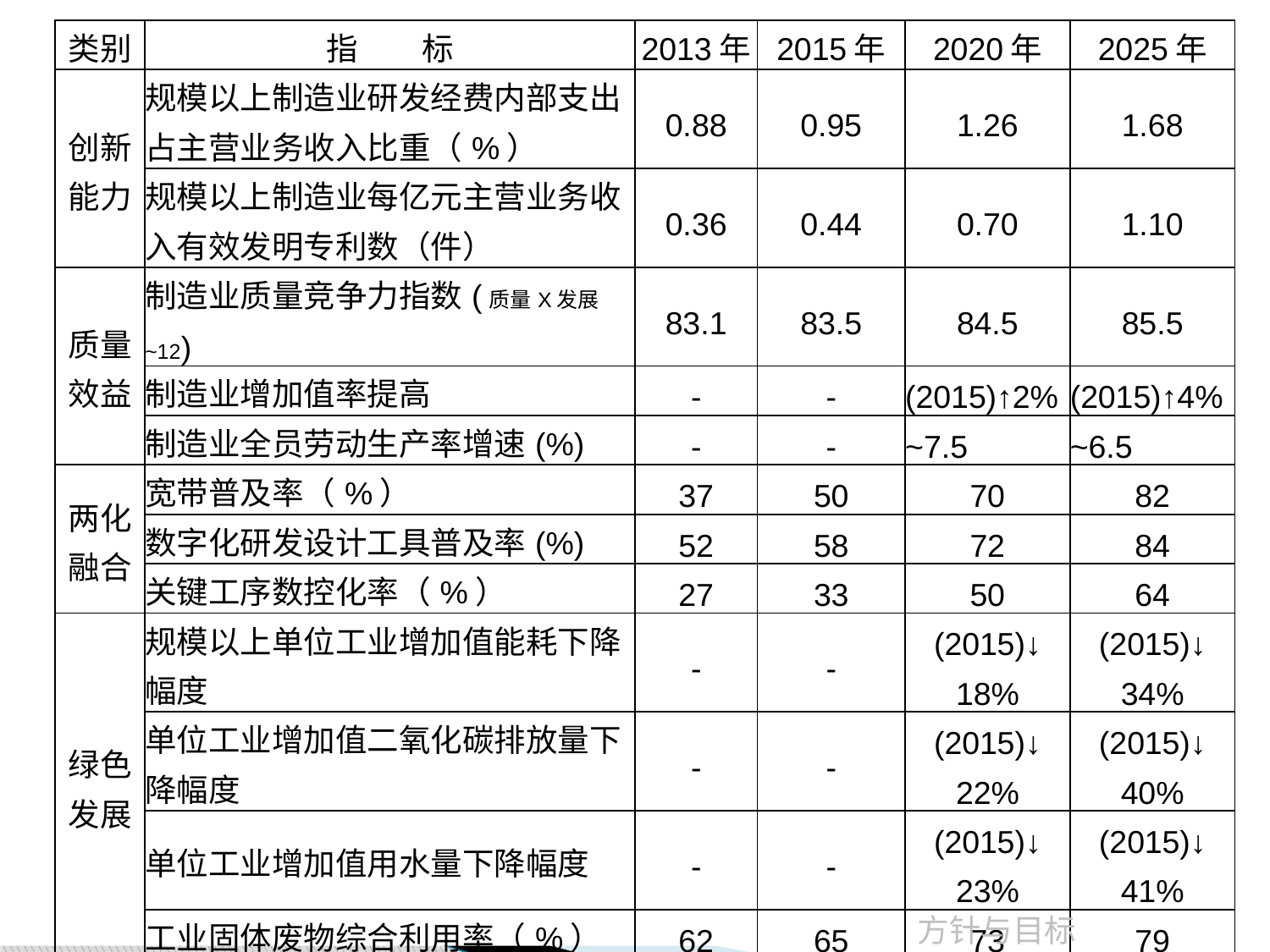

| 类别 | 指　　标 | 2013年 | 2015年 | 2020年 | 2025年 |
| --- | --- | --- | --- | --- | --- |
| 创新能力 | 规模以上制造业研发经费内部支出占主营业务收入比重（%） | 0.88 | 0.95 | 1.26 | 1.68 |
|  | 规模以上制造业每亿元主营业务收入有效发明专利数（件） | 0.36 | 0.44 | 0.70 | 1.10 |
| 质量效益 | 制造业质量竞争力指数(质量X发展~12) | 83.1 | 83.5 | 84.5 | 85.5 |
|  | 制造业增加值率提高 | - | - | (2015)↑2% | (2015)↑4% |
|  | 制造业全员劳动生产率增速(%) | - | - | ~7.5 | ~6.5 |
| 两化融合 | 宽带普及率（%） | 37 | 50 | 70 | 82 |
|  | 数字化研发设计工具普及率(%) | 52 | 58 | 72 | 84 |
|  | 关键工序数控化率（%） | 27 | 33 | 50 | 64 |
| 绿色发展 | 规模以上单位工业增加值能耗下降幅度 | - | - | (2015)↓ 18% | (2015)↓ 34% |
|  | 单位工业增加值二氧化碳排放量下降幅度 | - | - | (2015)↓ 22% | (2015)↓ 40% |
|  | 单位工业增加值用水量下降幅度 | - | - | (2015)↓ 23% | (2015)↓ 41% |
|  | 工业固体废物综合利用率（%） | 62 | 65 | 73 | 79 |

方针与目标